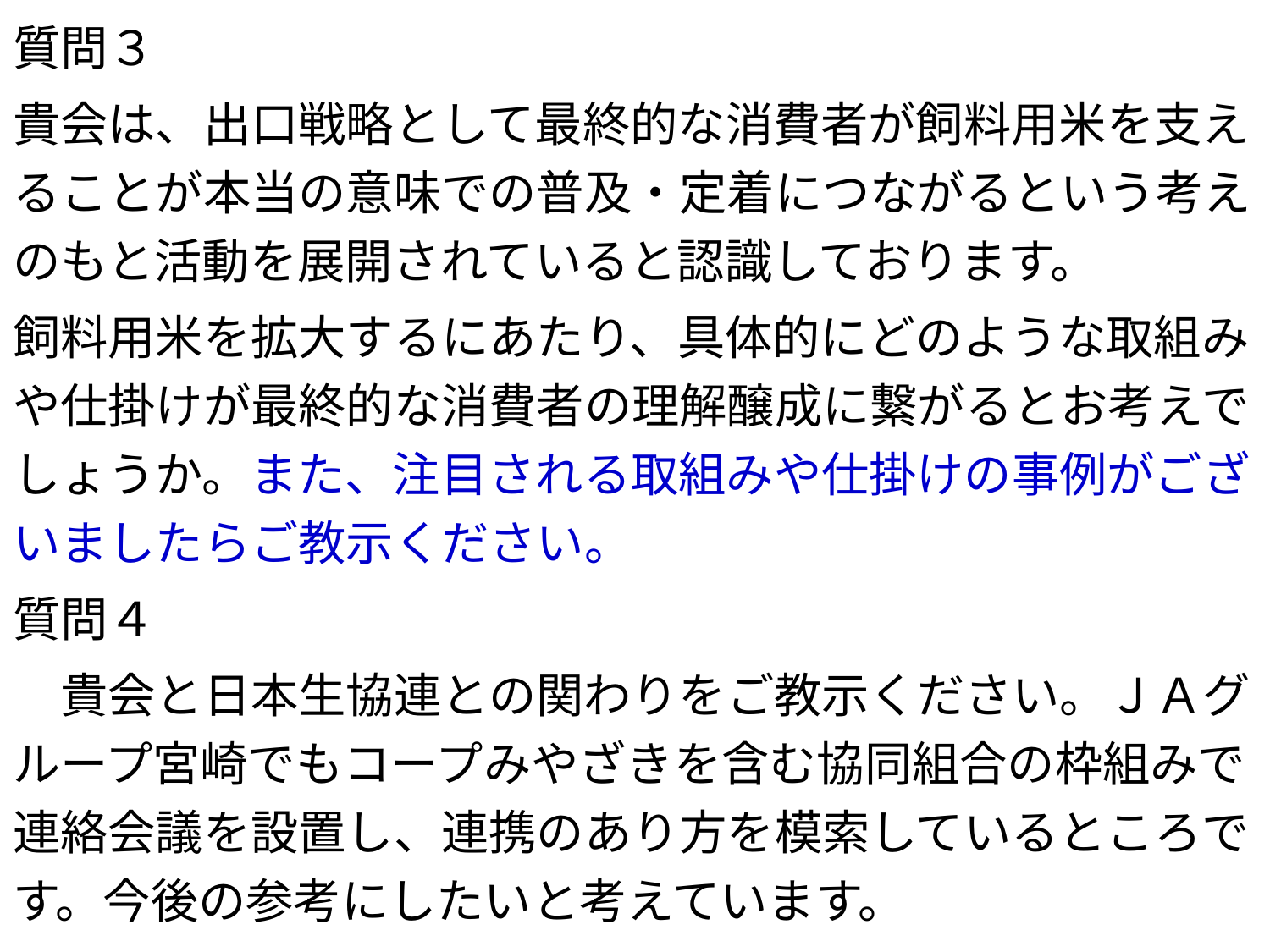

質問３
貴会は、出口戦略として最終的な消費者が飼料用米を支えることが本当の意味での普及・定着につながるという考えのもと活動を展開されていると認識しております。
飼料用米を拡大するにあたり、具体的にどのような取組みや仕掛けが最終的な消費者の理解醸成に繋がるとお考えでしょうか。また、注目される取組みや仕掛けの事例がございましたらご教示ください。
質問４
　貴会と日本生協連との関わりをご教示ください。ＪＡグループ宮崎でもコープみやざきを含む協同組合の枠組みで連絡会議を設置し、連携のあり方を模索しているところです。今後の参考にしたいと考えています。